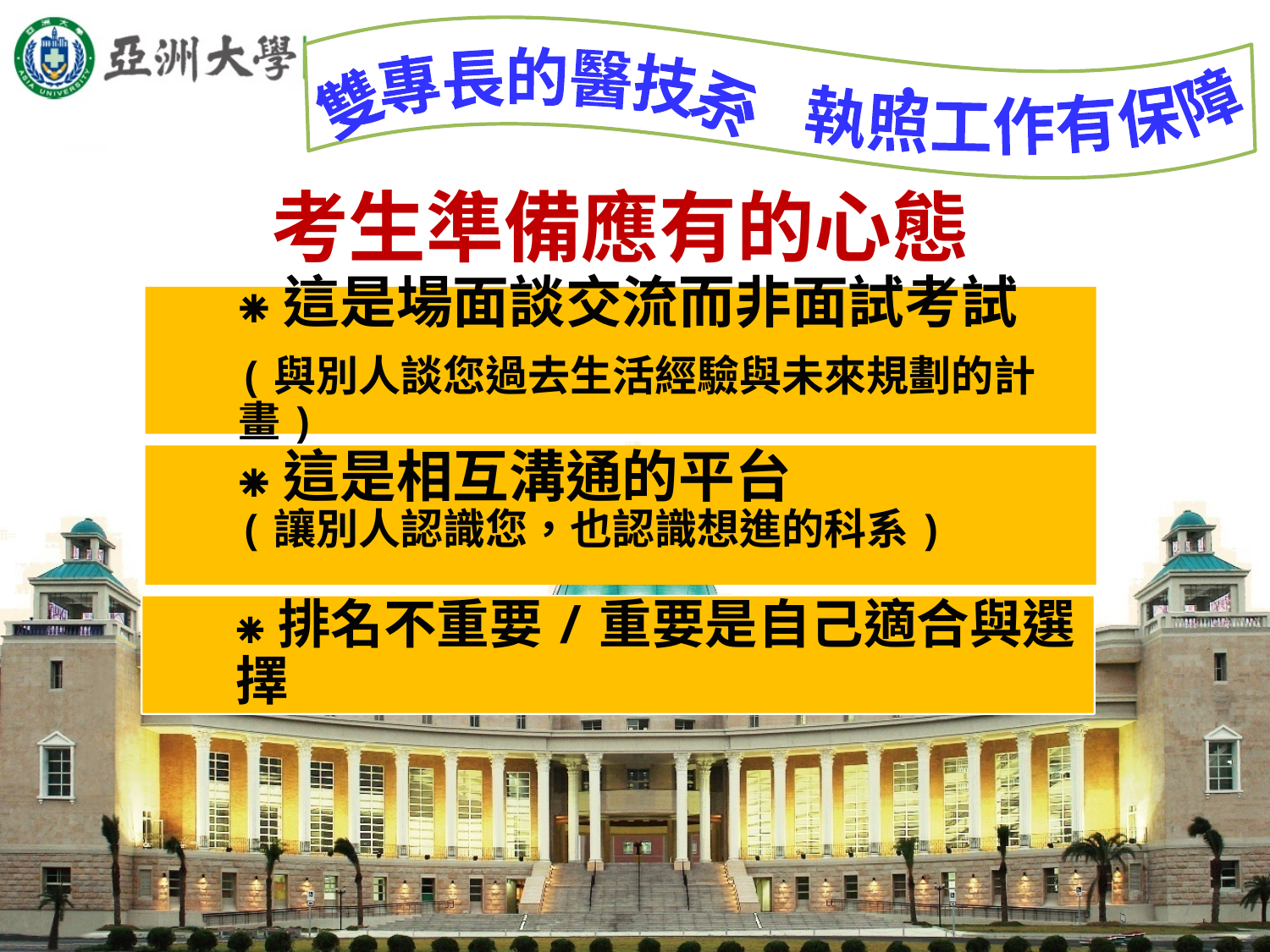

、執照工作有保障
，
雙專長的醫技系
考生準備應有的心態
⁕這是場面談交流而非面試考試
(與別人談您過去生活經驗與未來規劃的計畫)
⁕這是相互溝通的平台
(讓別人認識您，也認識想進的科系)

⁕排名不重要/重要是自己適合與選擇
7